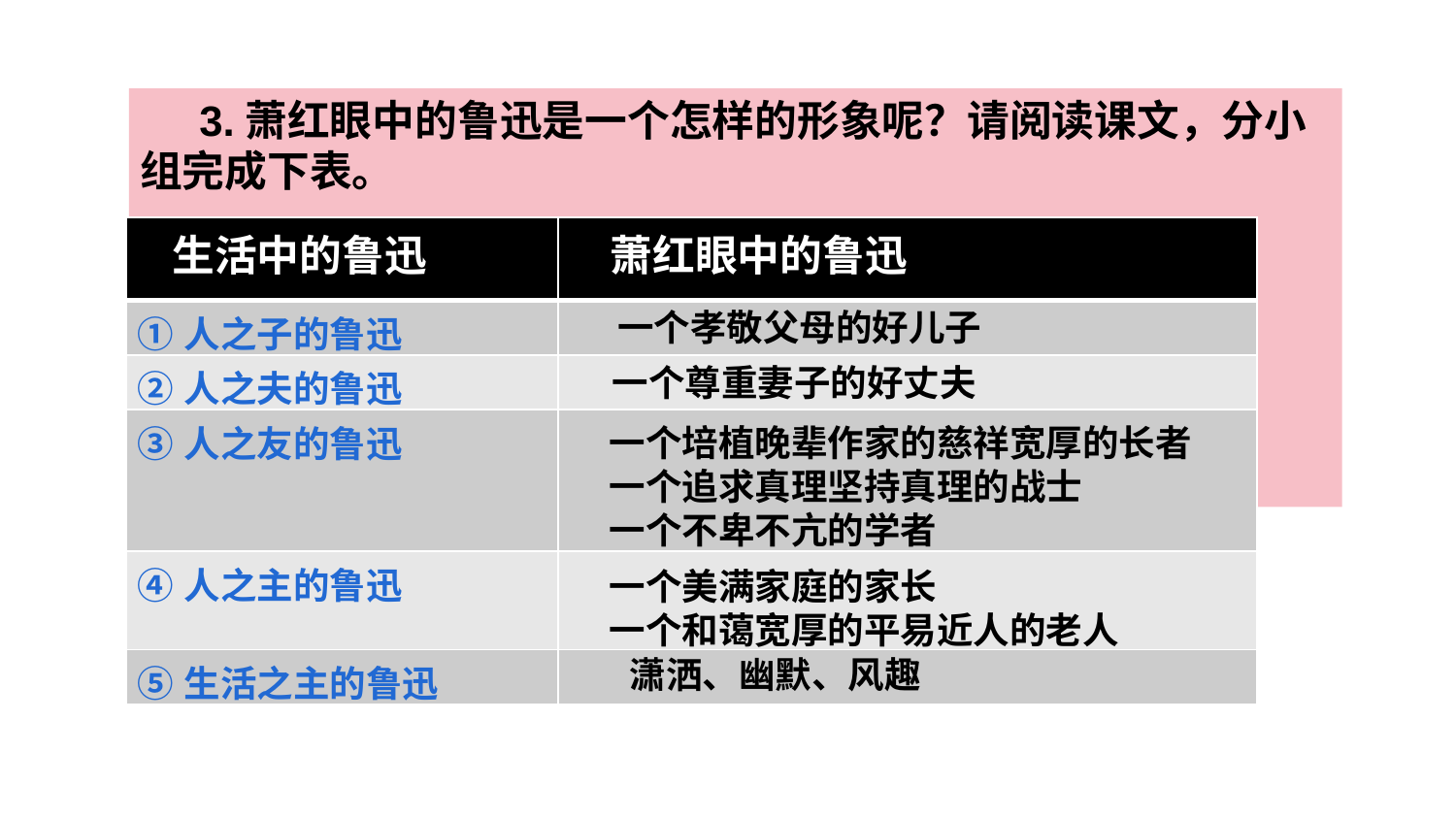

3.萧红眼中的鲁迅是一个怎样的形象呢？请阅读课文，分小组完成下表。

| 生活中的鲁迅 | 萧红眼中的鲁迅 |
| --- | --- |
| ①人之子的鲁迅 |  |
| ②人之夫的鲁迅 |  |
| ③人之友的鲁迅 |  |
| ④人之主的鲁迅 |  |
| ⑤生活之主的鲁迅 |  |
一个孝敬父母的好儿子
一个尊重妻子的好丈夫
一个培植晚辈作家的慈祥宽厚的长者
一个追求真理坚持真理的战士
一个不卑不亢的学者
一个美满家庭的家长
一个和蔼宽厚的平易近人的老人
潇洒、幽默、风趣